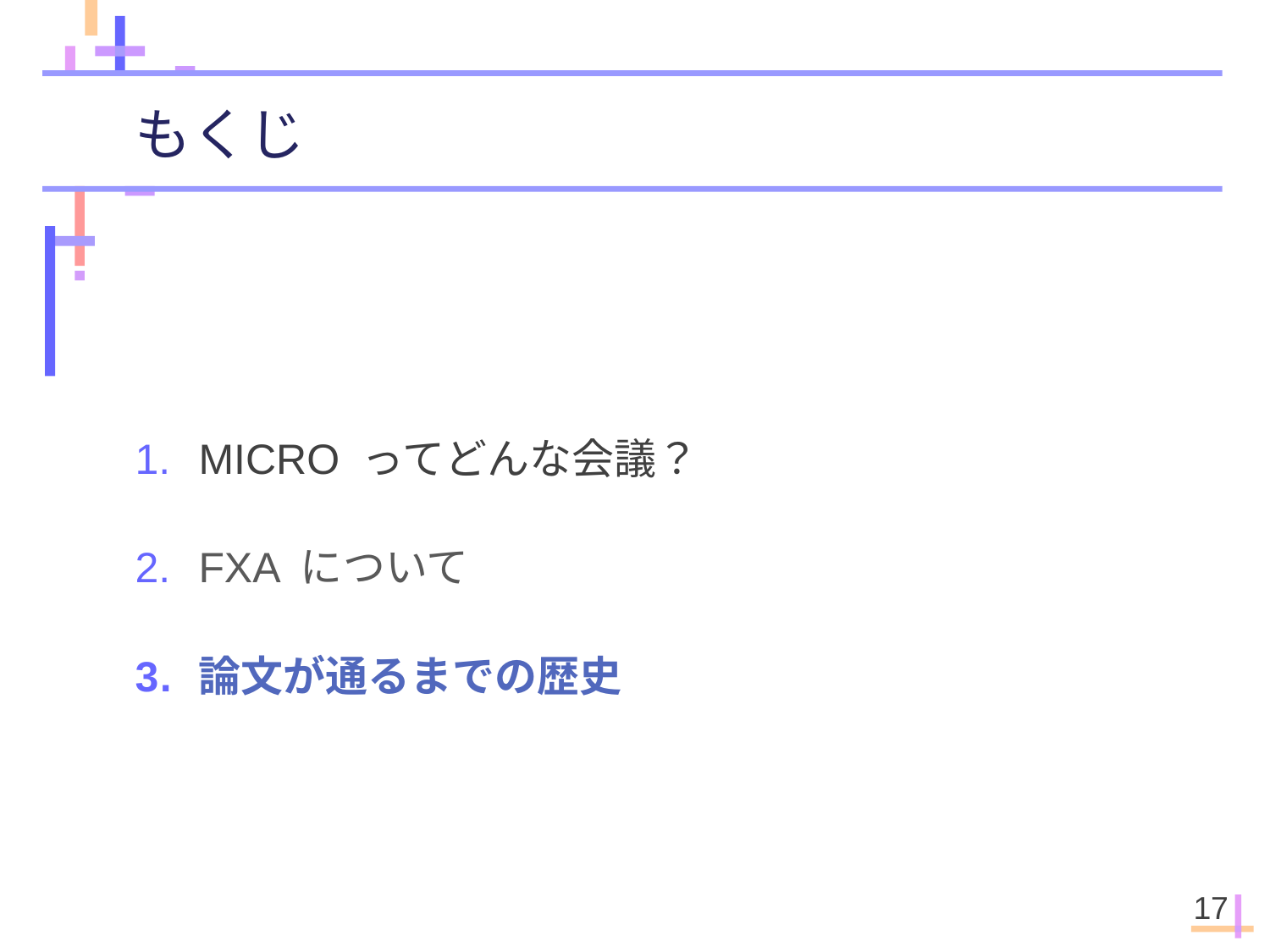

# もくじ
MICRO ってどんな会議？
FXA について
論文が通るまでの歴史
17